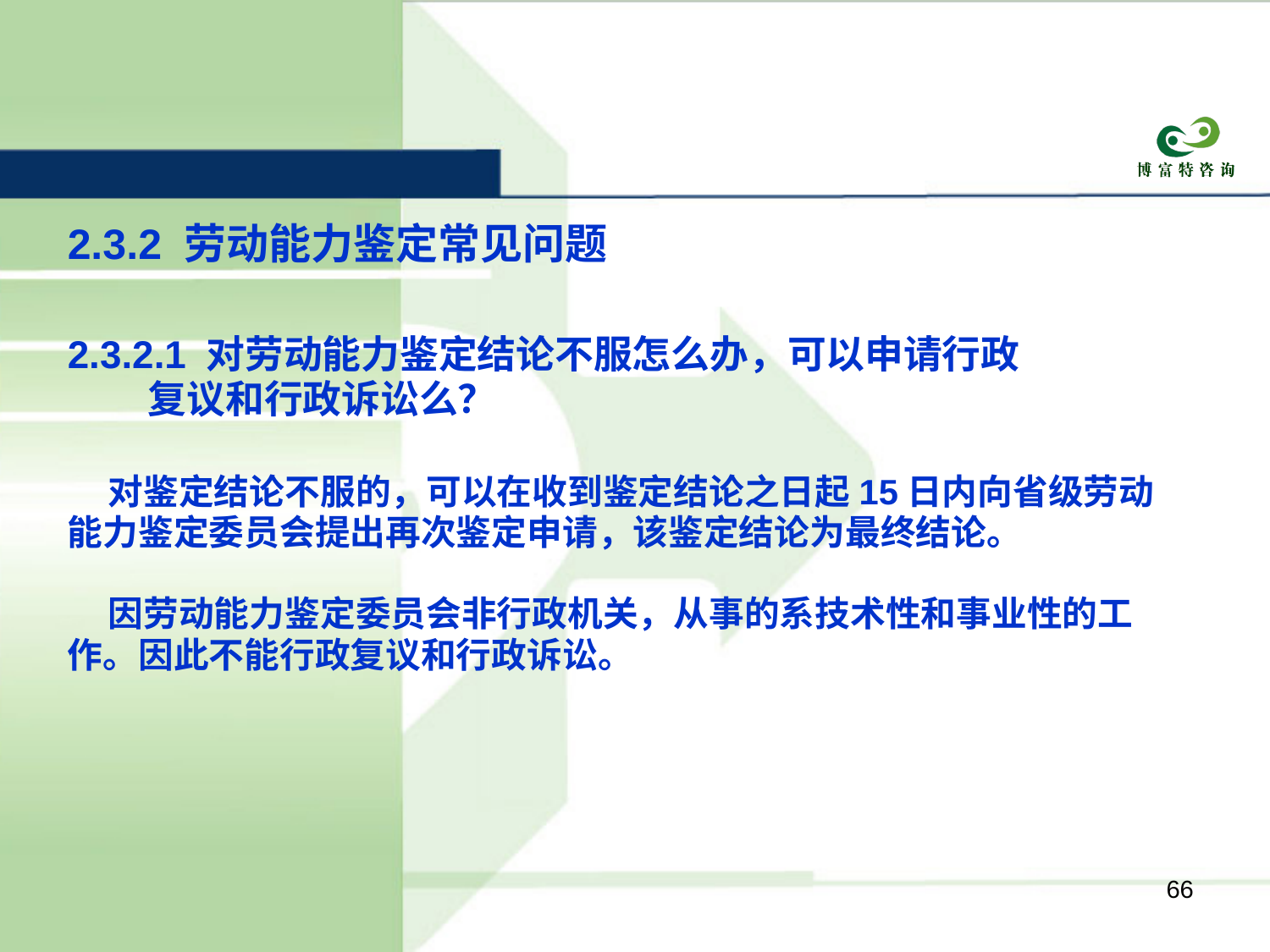

2.3.2 劳动能力鉴定常见问题

2.3.2.1 对劳动能力鉴定结论不服怎么办，可以申请行政
        复议和行政诉讼么？

    对鉴定结论不服的，可以在收到鉴定结论之日起15日内向省级劳动
能力鉴定委员会提出再次鉴定申请，该鉴定结论为最终结论。

    因劳动能力鉴定委员会非行政机关，从事的系技术性和事业性的工
作。因此不能行政复议和行政诉讼。
66